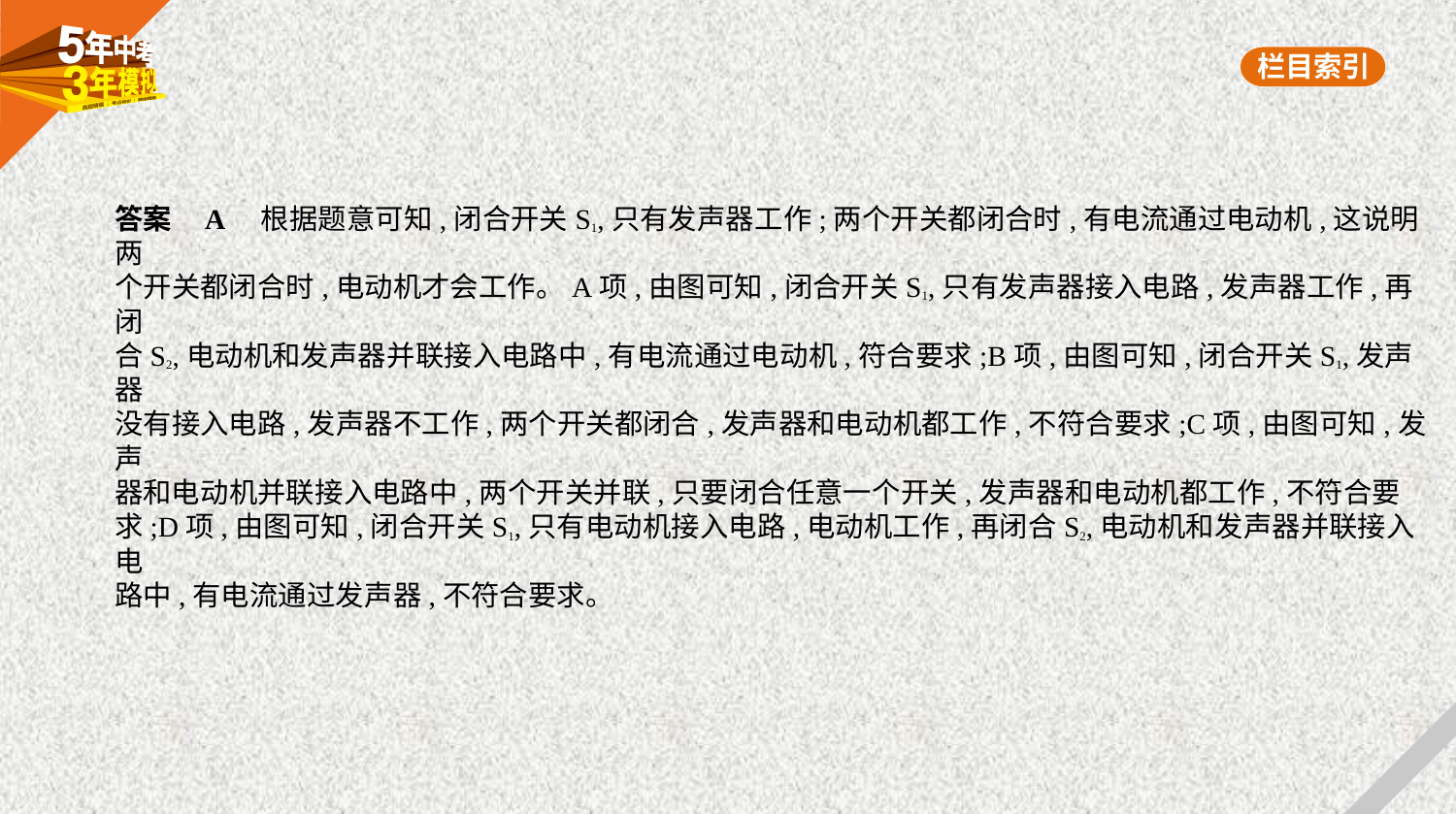

答案    A　根据题意可知,闭合开关S1,只有发声器工作;两个开关都闭合时,有电流通过电动机,这说明两
个开关都闭合时,电动机才会工作。A项,由图可知,闭合开关S1,只有发声器接入电路,发声器工作,再闭
合S2,电动机和发声器并联接入电路中,有电流通过电动机,符合要求;B项,由图可知,闭合开关S1,发声器
没有接入电路,发声器不工作,两个开关都闭合,发声器和电动机都工作,不符合要求;C项,由图可知,发声
器和电动机并联接入电路中,两个开关并联,只要闭合任意一个开关,发声器和电动机都工作,不符合要
求;D项,由图可知,闭合开关S1,只有电动机接入电路,电动机工作,再闭合S2,电动机和发声器并联接入电
路中,有电流通过发声器,不符合要求。